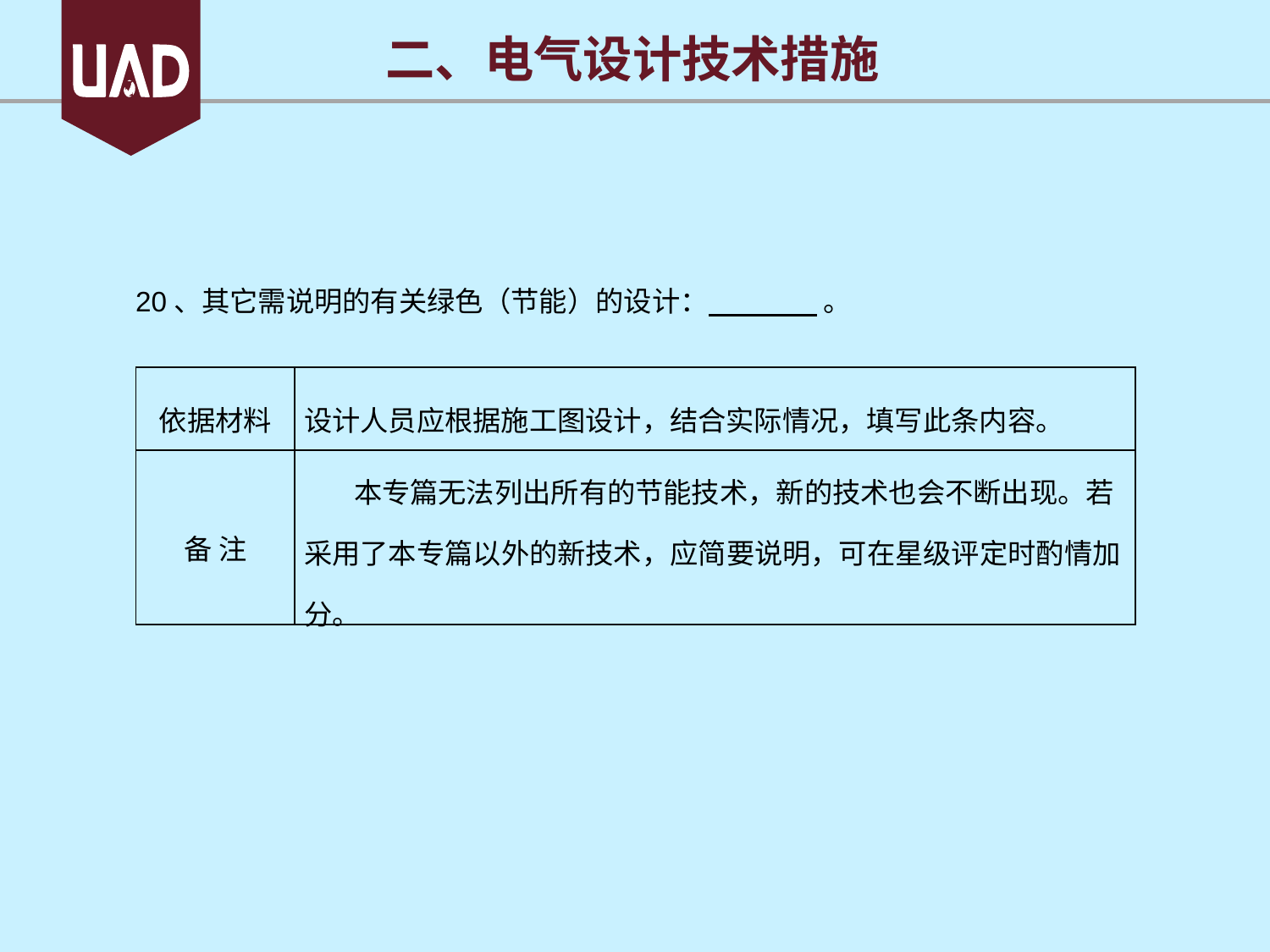

二、电气设计技术措施
20、其它需说明的有关绿色（节能）的设计：                  。
| 依据材料 | 设计人员应根据施工图设计，结合实际情况，填写此条内容。 |
| --- | --- |
| 备 注 | 本专篇无法列出所有的节能技术，新的技术也会不断出现。若采用了本专篇以外的新技术，应简要说明，可在星级评定时酌情加分。 |